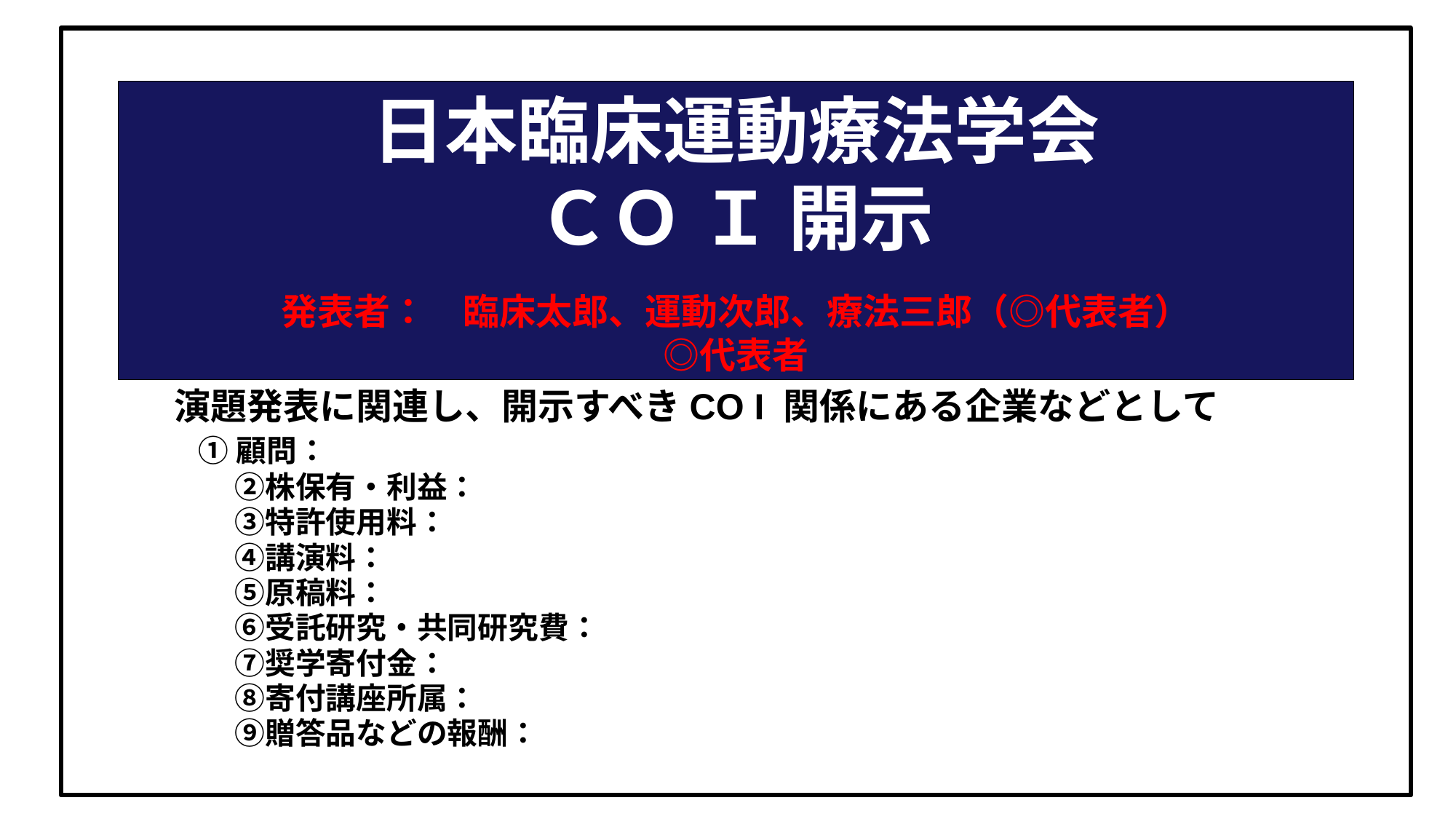

日本臨床運動療法学会
ＣＯ Ｉ 開示
　
発表者：　臨床太郎、運動次郎、療法三郎（◎代表者）
◎代表者
演題発表に関連し、開示すべきCO I 関係にある企業などとして
   ①顧問：
　　②株保有・利益：
　　③特許使用料：
　　④講演料：
　　⑤原稿料：
　　⑥受託研究・共同研究費：
　　⑦奨学寄付金：
　　⑧寄付講座所属：
　　⑨贈答品などの報酬：